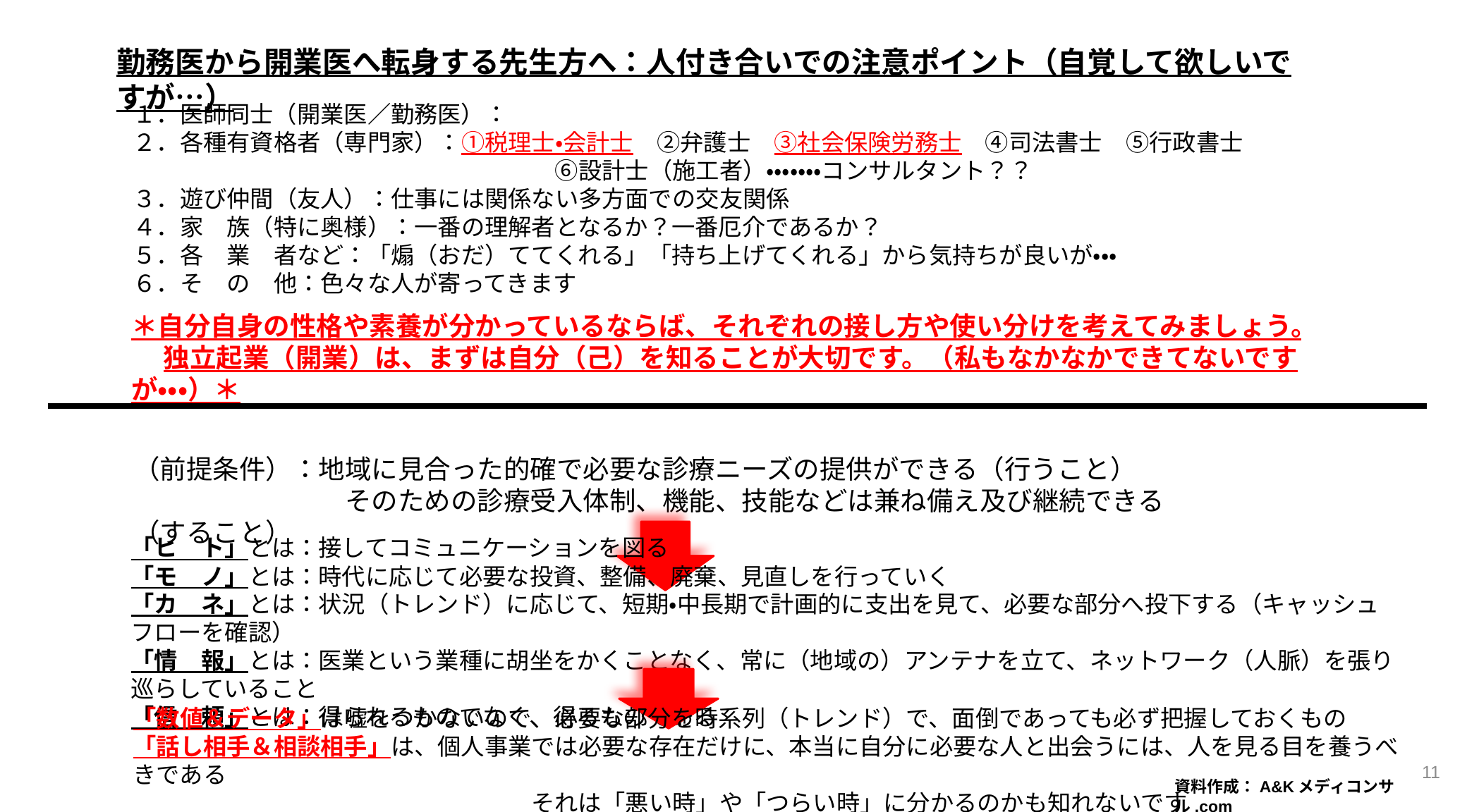

勤務医から開業医へ転身する先生方へ：人付き合いでの注意ポイント（自覚して欲しいですが…）
１．医師同士（開業医／勤務医）：
２．各種有資格者（専門家）：①税理士・会計士　②弁護士　③社会保険労務士　④司法書士　➄行政書士
　　　　　　　　　　　　　　　　　　⑥設計士（施工者）・・・・・・・コンサルタント？？
３．遊び仲間（友人）：仕事には関係ない多方面での交友関係
４．家　族（特に奥様）：一番の理解者となるか？一番厄介であるか？
５．各　業　者など：「煽（おだ）ててくれる」「持ち上げてくれる」から気持ちが良いが・・・
６．そ　の　他：色々な人が寄ってきます
＊自分自身の性格や素養が分かっているならば、それぞれの接し方や使い分けを考えてみましょう。
　 独立起業（開業）は、まずは自分（己）を知ることが大切です。（私もなかなかできてないですが・・・）＊
（前提条件）：地域に見合った的確で必要な診療ニーズの提供ができる（行うこと）
　　　　　　　　そのための診療受入体制、機能、技能などは兼ね備え及び継続できる（すること）

「ヒ　ト」とは：接してコミュニケーションを図る
「モ　ノ」とは：時代に応じて必要な投資、整備、廃棄、見直しを行っていく
「カ　ネ」とは：状況（トレンド）に応じて、短期・中長期で計画的に支出を見て、必要な部分へ投下する（キャッシュフローを確認）
「情　報」とは：医業という業種に胡坐をかくことなく、常に（地域の）アンテナを立て、ネットワーク（人脈）を張り巡らしていること
「信　頼」とは：得られるものでなく、得るものである

「数値＆データ」は嘘をつかないので、必要な部分を時系列（トレンド）で、面倒であっても必ず把握しておくもの
「話し相手＆相談相手」は、個人事業では必要な存在だけに、本当に自分に必要な人と出会うには、人を見る目を養うべきである
　　　　　　　　　　　　　　　　　それは「悪い時」や「つらい時」に分かるのかも知れないです
11
資料作成：A&Kメディコンサル.com